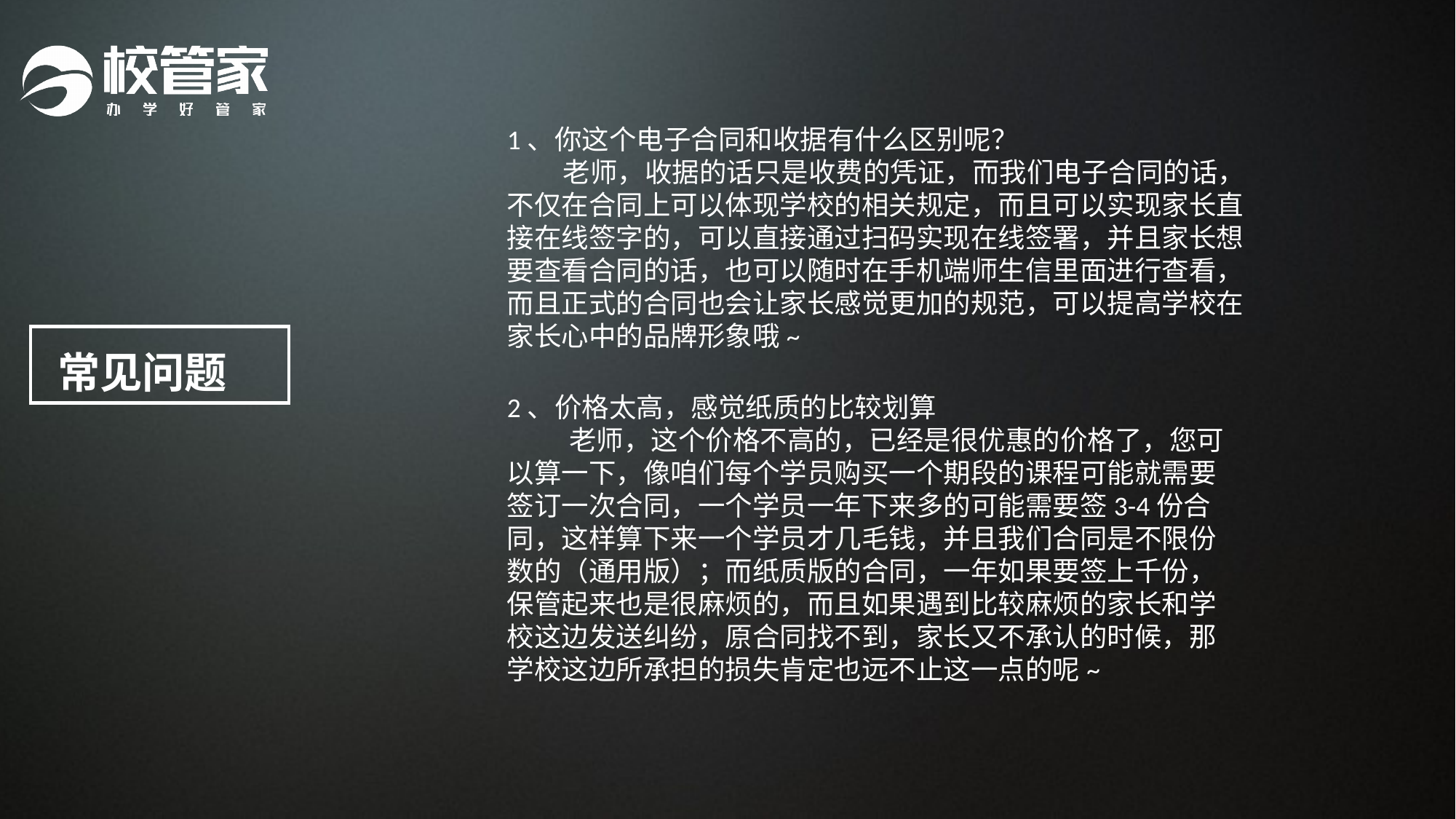

1、你这个电子合同和收据有什么区别呢？
        老师，收据的话只是收费的凭证，而我们电子合同的话，不仅在合同上可以体现学校的相关规定，而且可以实现家长直接在线签字的，可以直接通过扫码实现在线签署，并且家长想要查看合同的话，也可以随时在手机端师生信里面进行查看，而且正式的合同也会让家长感觉更加的规范，可以提高学校在家长心中的品牌形象哦~

常见问题
2、价格太高，感觉纸质的比较划算
         老师，这个价格不高的，已经是很优惠的价格了，您可以算一下，像咱们每个学员购买一个期段的课程可能就需要签订一次合同，一个学员一年下来多的可能需要签3-4份合同，这样算下来一个学员才几毛钱，并且我们合同是不限份数的（通用版）；而纸质版的合同，一年如果要签上千份，保管起来也是很麻烦的，而且如果遇到比较麻烦的家长和学校这边发送纠纷，原合同找不到，家长又不承认的时候，那学校这边所承担的损失肯定也远不止这一点的呢~